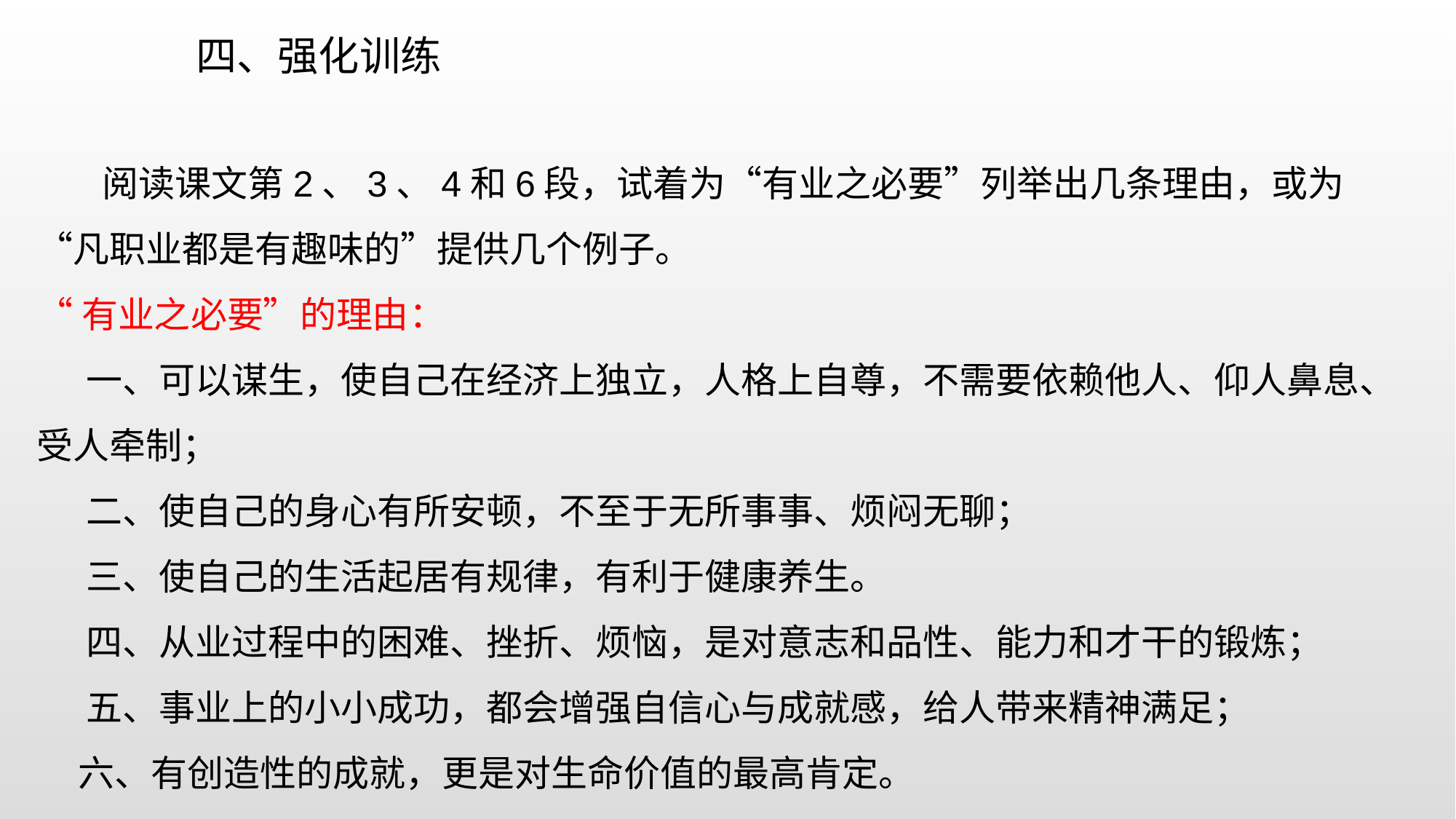

四、强化训练

       阅读课文第2、3、4和6段，试着为“有业之必要”列举出几条理由，或为“凡职业都是有趣味的”提供几个例子。
“有业之必要”的理由：
     一、可以谋生，使自己在经济上独立，人格上自尊，不需要依赖他人、仰人鼻息、受人牵制；
     二、使自己的身心有所安顿，不至于无所事事、烦闷无聊；
     三、使自己的生活起居有规律，有利于健康养生。
     四、从业过程中的困难、挫折、烦恼，是对意志和品性、能力和才干的锻炼；
     五、事业上的小小成功，都会增强自信心与成就感，给人带来精神满足；
    六、有创造性的成就，更是对生命价值的最高肯定。